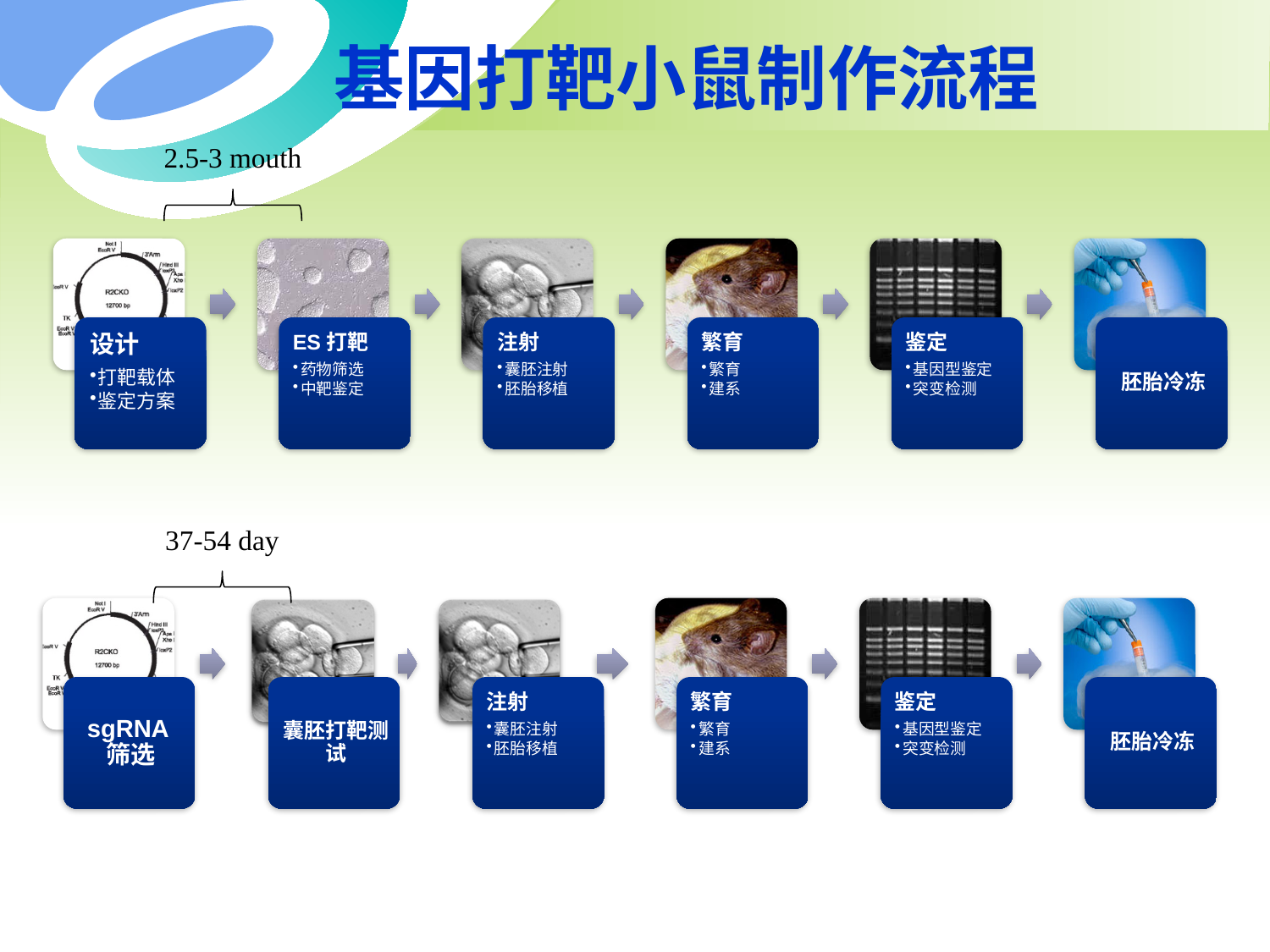

基因打靶小鼠制作流程
2.5-3 mouth

设计
打靶载体
鉴定方案

ES打靶
药物筛选
中靶鉴定

注射
囊胚注射
胚胎移植

繁育
繁育
建系

鉴定
基因型鉴定
突变检测

胚胎冷冻
sgRNA筛选

囊胚打靶测试

注射
囊胚注射
胚胎移植

繁育
繁育
建系

鉴定
基因型鉴定
突变检测

胚胎冷冻
37-54 day